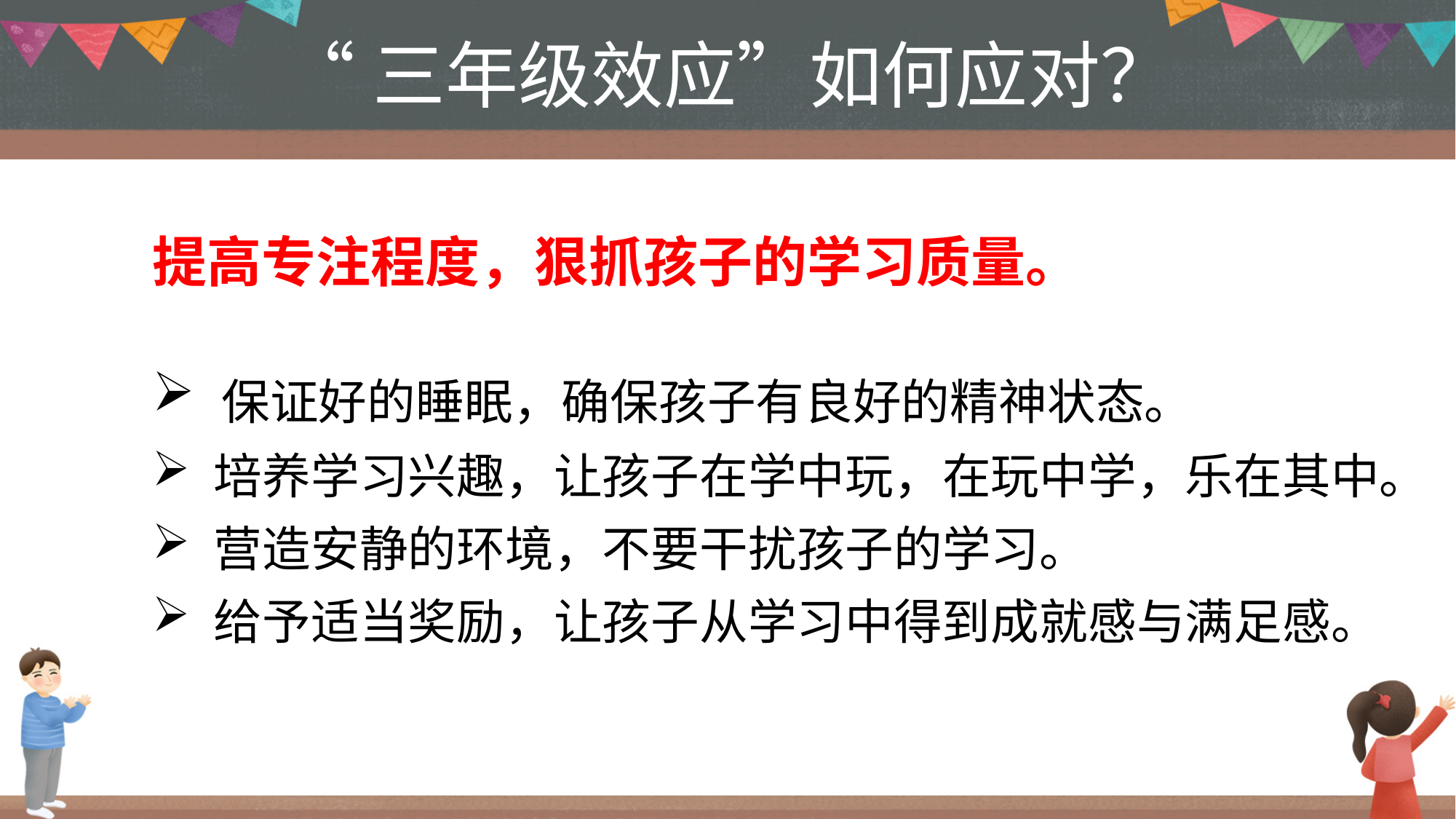

“三年级效应”如何应对？
提高专注程度，狠抓孩子的学习质量。
 保证好的睡眠，确保孩子有良好的精神状态。
 培养学习兴趣，让孩子在学中玩，在玩中学，乐在其中。
 营造安静的环境，不要干扰孩子的学习。
 给予适当奖励，让孩子从学习中得到成就感与满足感。